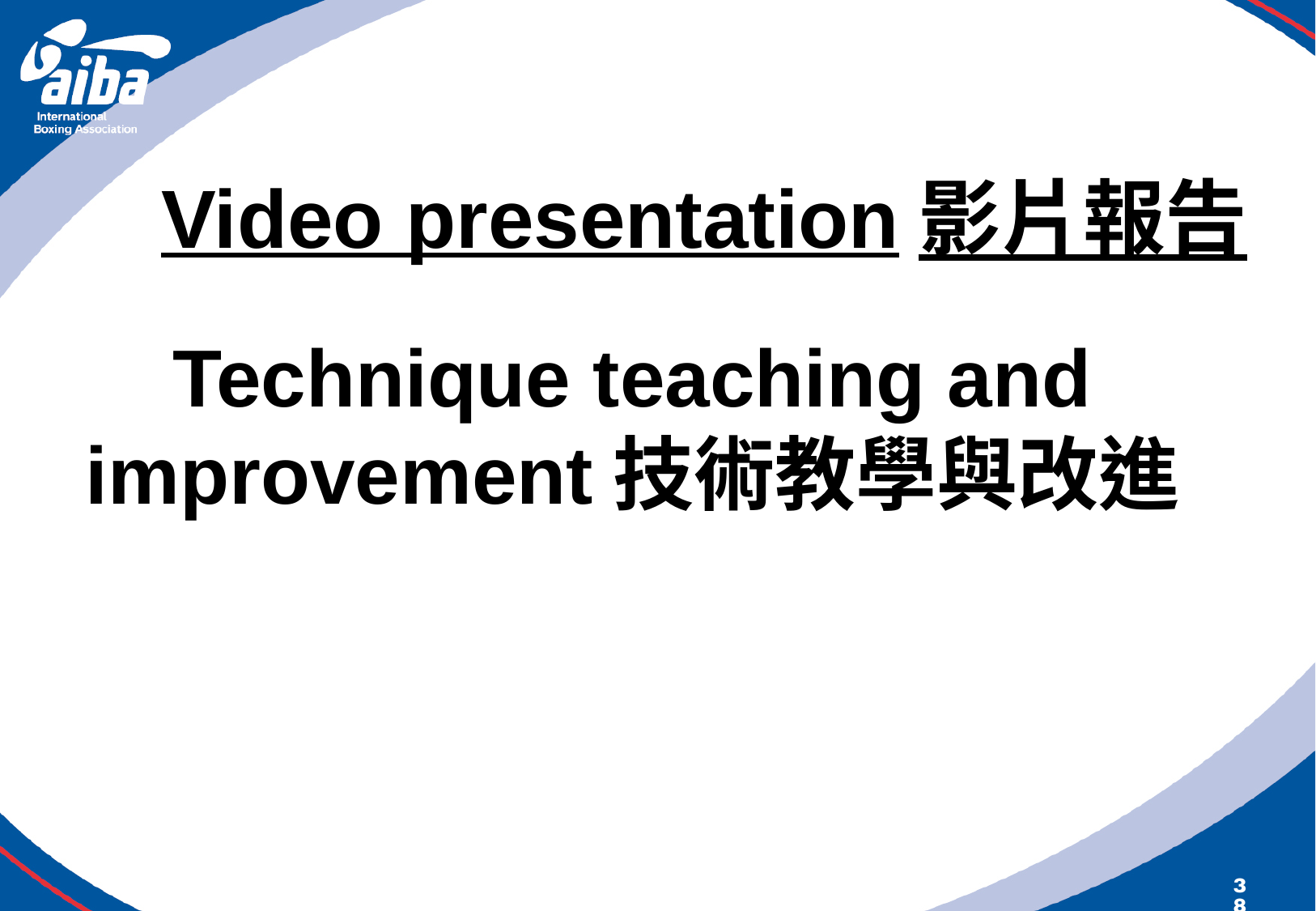

# Video presentation影片報告
Technique teaching and improvement技術教學與改進
388